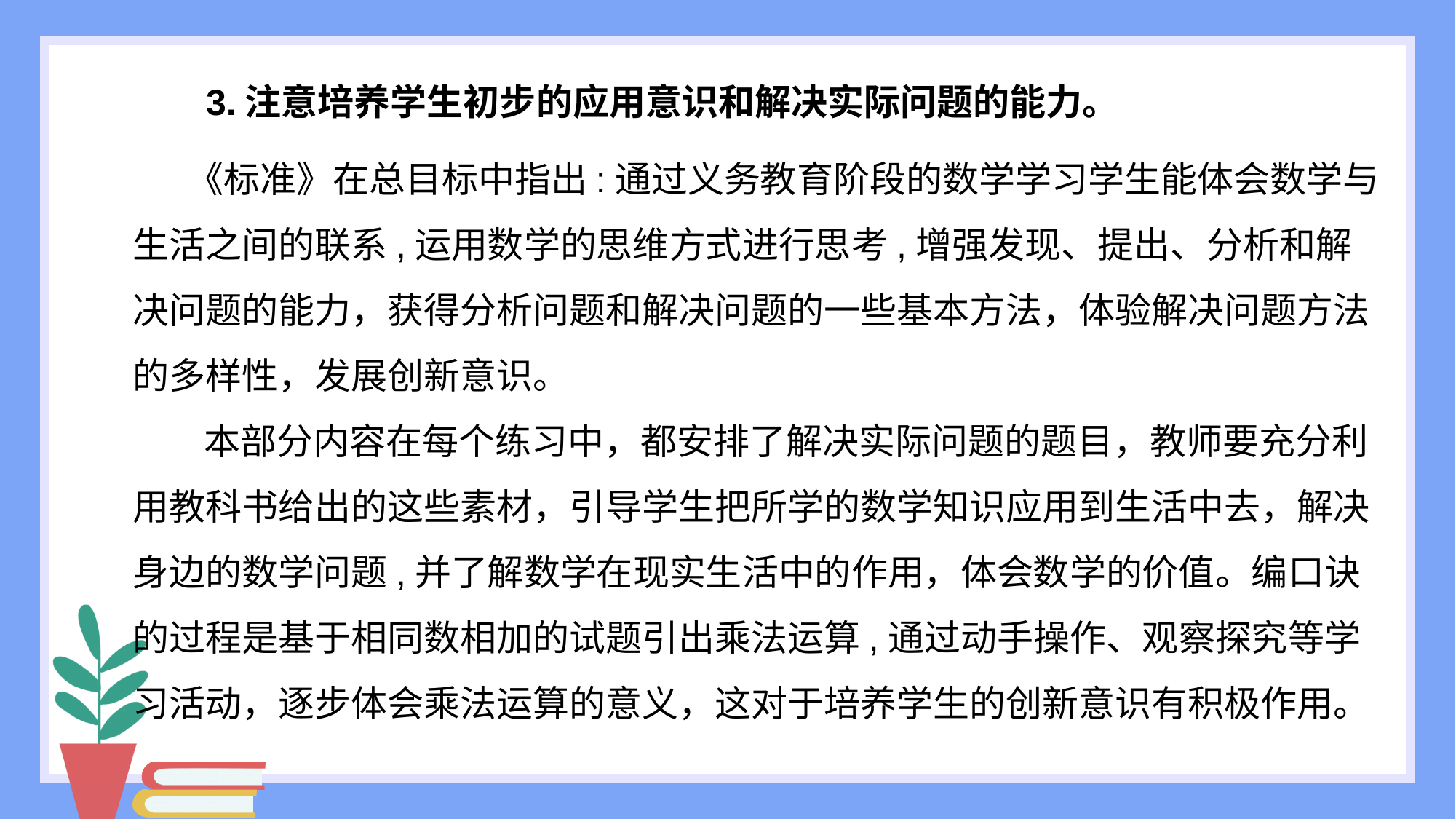

3.注意培养学生初步的应用意识和解决实际问题的能力。
《标准》在总目标中指出:通过义务教育阶段的数学学习学生能体会数学与生活之间的联系,运用数学的思维方式进行思考,增强发现、提出、分析和解决问题的能力，获得分析问题和解决问题的一些基本方法，体验解决问题方法的多样性，发展创新意识。
 本部分内容在每个练习中，都安排了解决实际问题的题目，教师要充分利用教科书给出的这些素材，引导学生把所学的数学知识应用到生活中去，解决身边的数学问题,并了解数学在现实生活中的作用，体会数学的价值。编口诀的过程是基于相同数相加的试题引出乘法运算,通过动手操作、观察探究等学习活动，逐步体会乘法运算的意义，这对于培养学生的创新意识有积极作用。